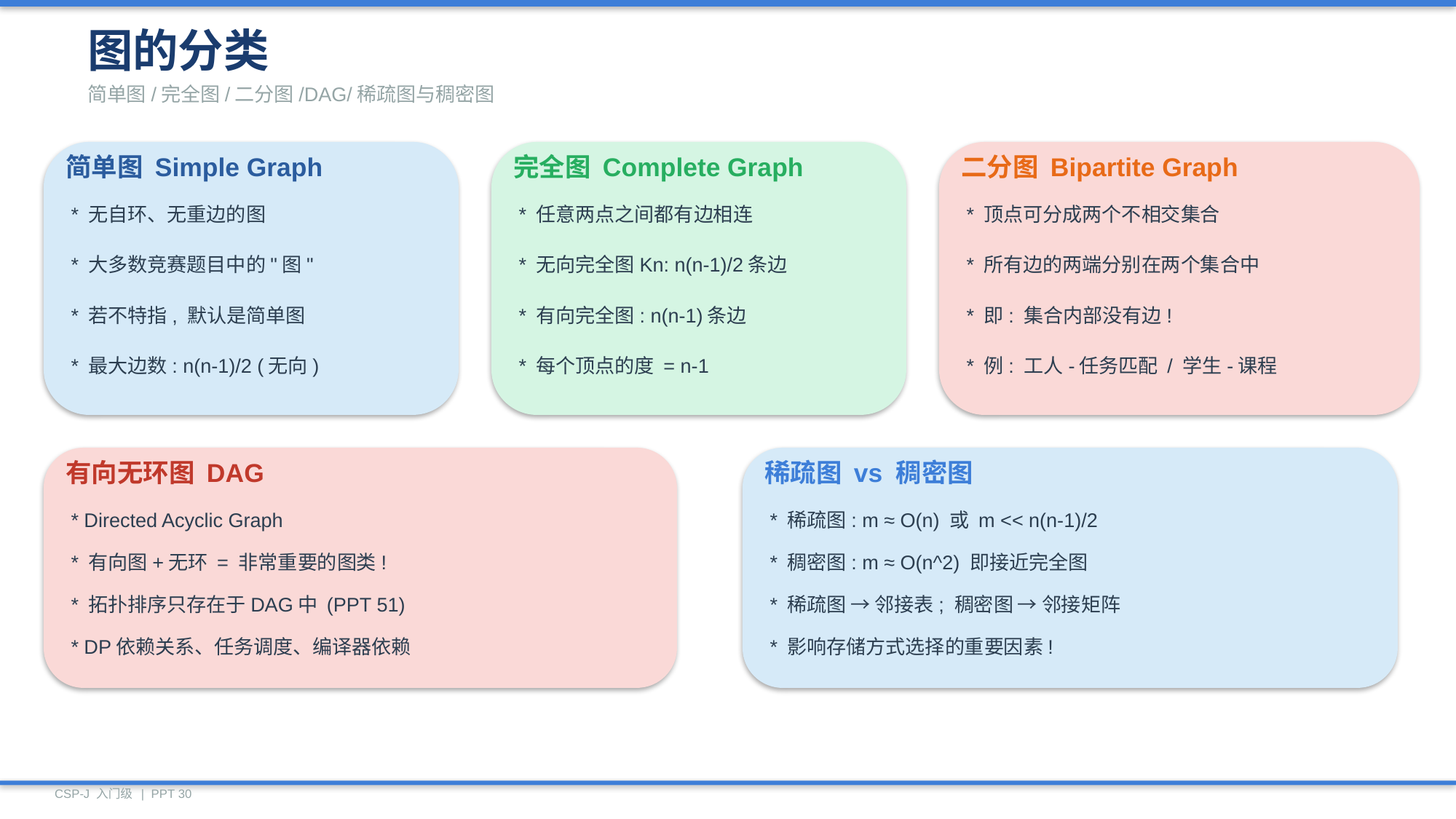

图的分类
简单图/完全图/二分图/DAG/稀疏图与稠密图

简单图 Simple Graph
完全图 Complete Graph
二分图 Bipartite Graph
* 无自环、无重边的图
* 任意两点之间都有边相连
* 顶点可分成两个不相交集合
* 大多数竞赛题目中的"图"
* 无向完全图Kn: n(n-1)/2条边
* 所有边的两端分别在两个集合中
* 若不特指, 默认是简单图
* 有向完全图: n(n-1)条边
* 即: 集合内部没有边!
* 最大边数: n(n-1)/2 (无向)
* 每个顶点的度 = n-1
* 例: 工人-任务匹配 / 学生-课程

有向无环图 DAG
稀疏图 vs 稠密图
* Directed Acyclic Graph
* 稀疏图: m ≈ O(n) 或 m << n(n-1)/2
* 有向图+无环 = 非常重要的图类!
* 稠密图: m ≈ O(n^2) 即接近完全图
* 拓扑排序只存在于DAG中 (PPT 51)
* 稀疏图 → 邻接表; 稠密图 → 邻接矩阵
* DP依赖关系、任务调度、编译器依赖
* 影响存储方式选择的重要因素!

CSP-J 入门级  |  PPT 30